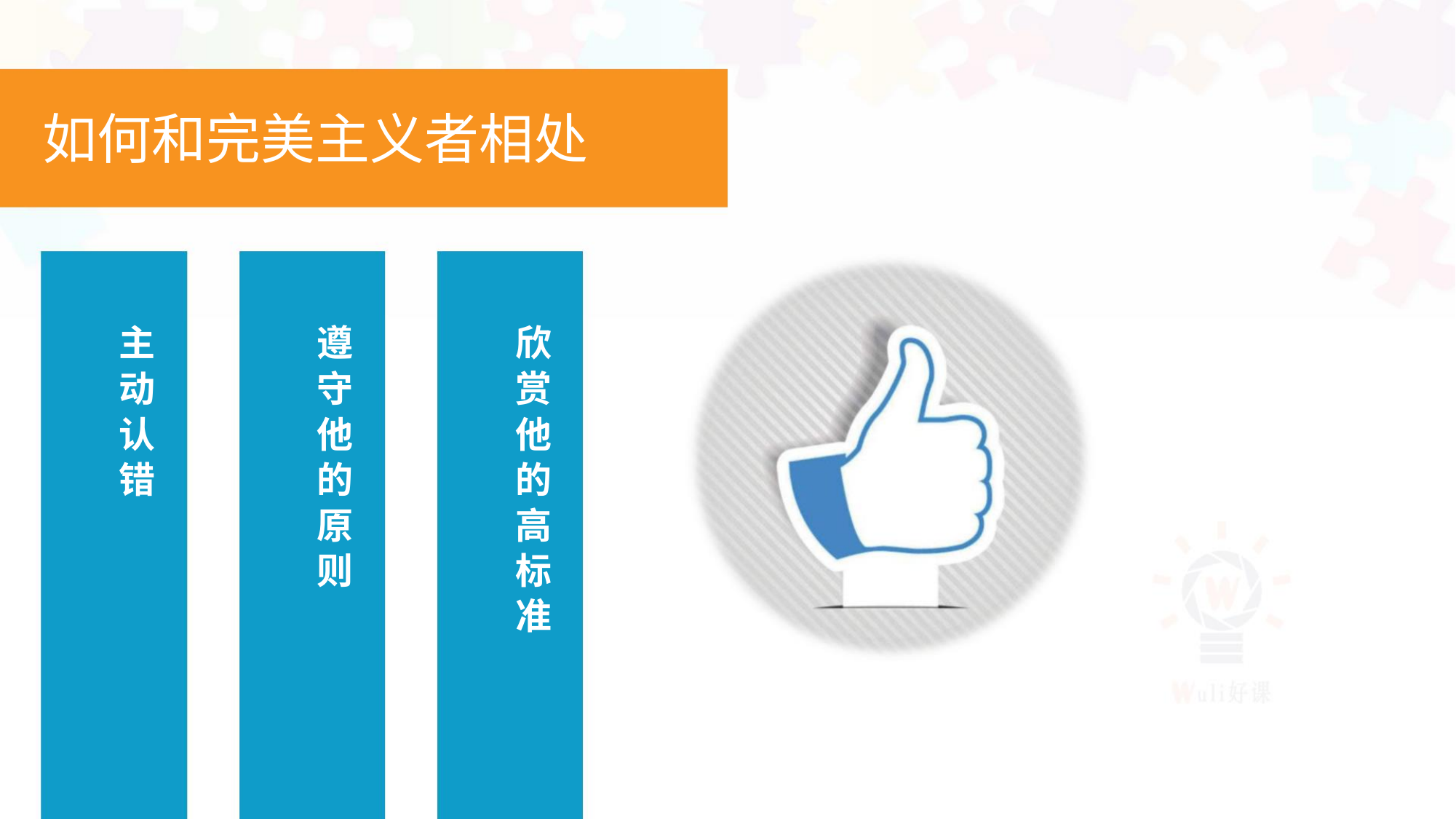

如何和完美主义者相处
主
动
认
错
遵
守
他
的
原
则
欣
赏
他
的
高
标
准